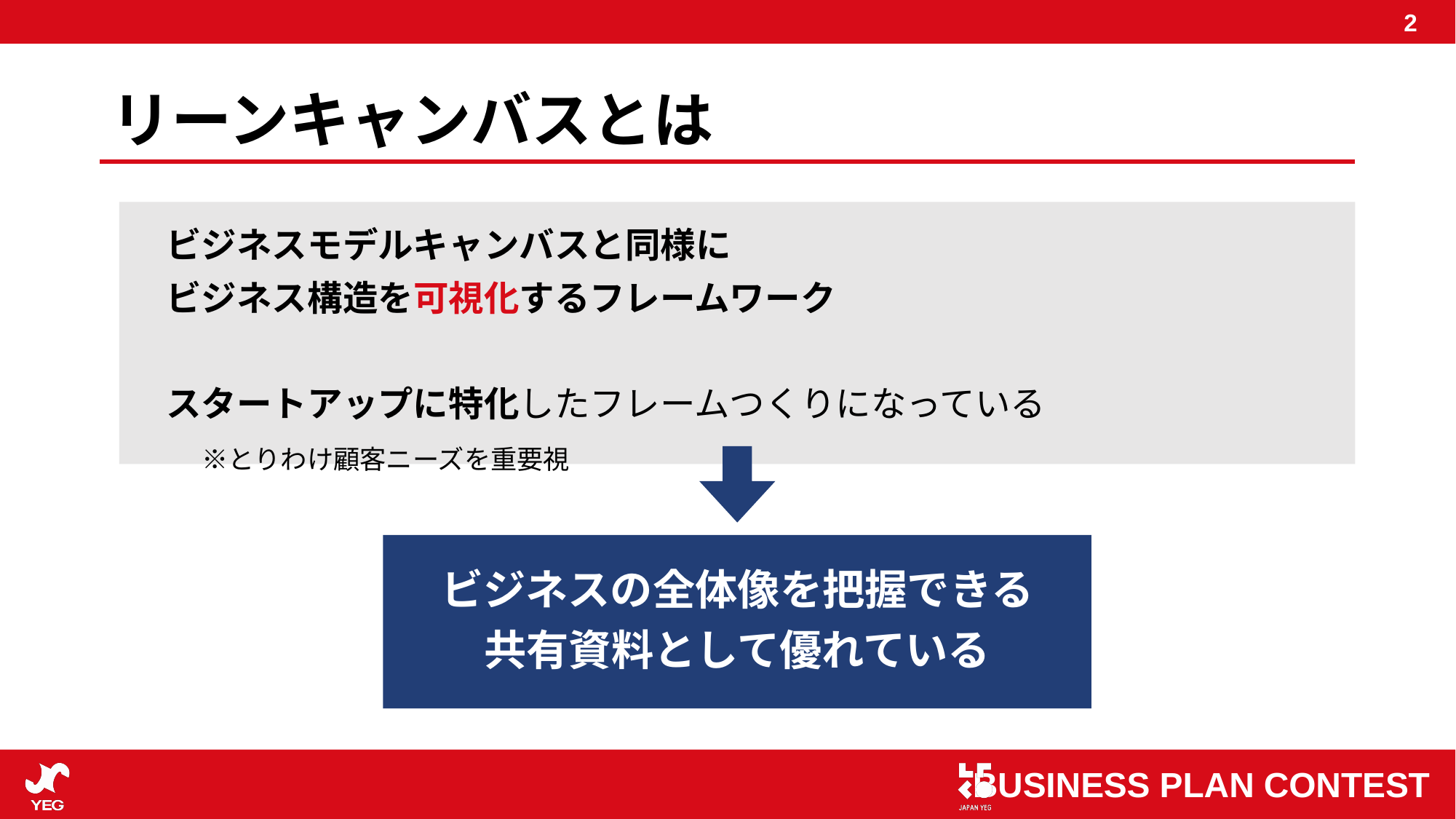

2
# リーンキャンバスとは

ビジネスモデルキャンバスと同様に
ビジネス構造を可視化するフレームワーク

スタートアップに特化したフレームつくりになっている
　※とりわけ顧客ニーズを重要視

ビジネスの全体像を把握できる
共有資料として優れている